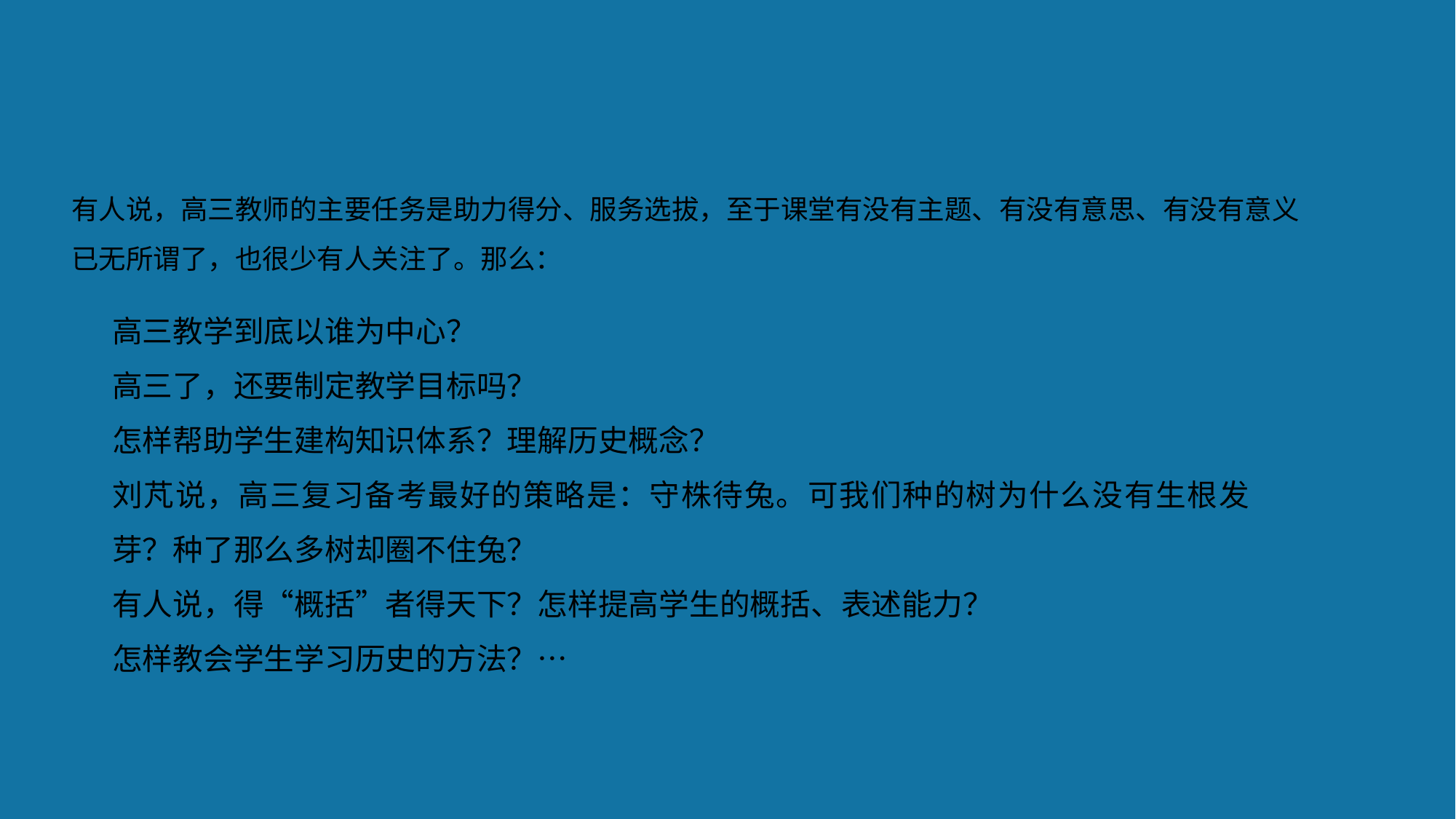

千万次的问：高三教学

有人说，高三教师的主要任务是助力得分、服务选拔，至于课堂有没有主题、有没有意思、有没有意义已无所谓了，也很少有人关注了。那么：
高三教学到底以谁为中心？
高三了，还要制定教学目标吗？
怎样帮助学生建构知识体系？理解历史概念？
刘芃说，高三复习备考最好的策略是：守株待兔。可我们种的树为什么没有生根发芽？种了那么多树却圈不住兔？
有人说，得“概括”者得天下？怎样提高学生的概括、表述能力？
怎样教会学生学习历史的方法？…